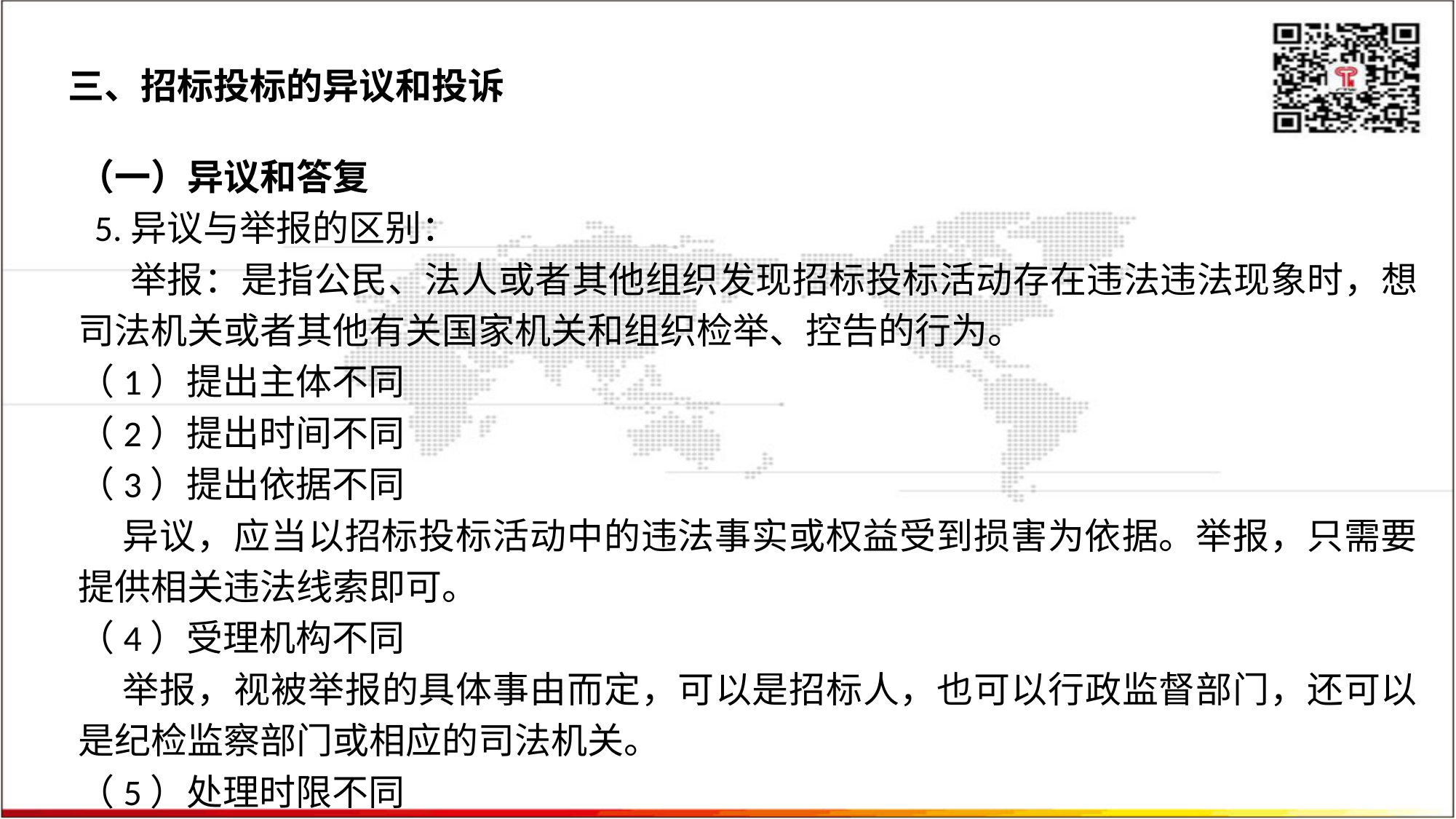

三、招标投标的异议和投诉
（一）异议和答复
  5.异议与举报的区别：
     举报：是指公民、法人或者其他组织发现招标投标活动存在违法违法现象时，想司法机关或者其他有关国家机关和组织检举、控告的行为。
（1）提出主体不同
（2）提出时间不同
（3）提出依据不同
    异议，应当以招标投标活动中的违法事实或权益受到损害为依据。举报，只需要提供相关违法线索即可。
（4）受理机构不同
    举报，视被举报的具体事由而定，可以是招标人，也可以行政监督部门，还可以是纪检监察部门或相应的司法机关。
（5）处理时限不同